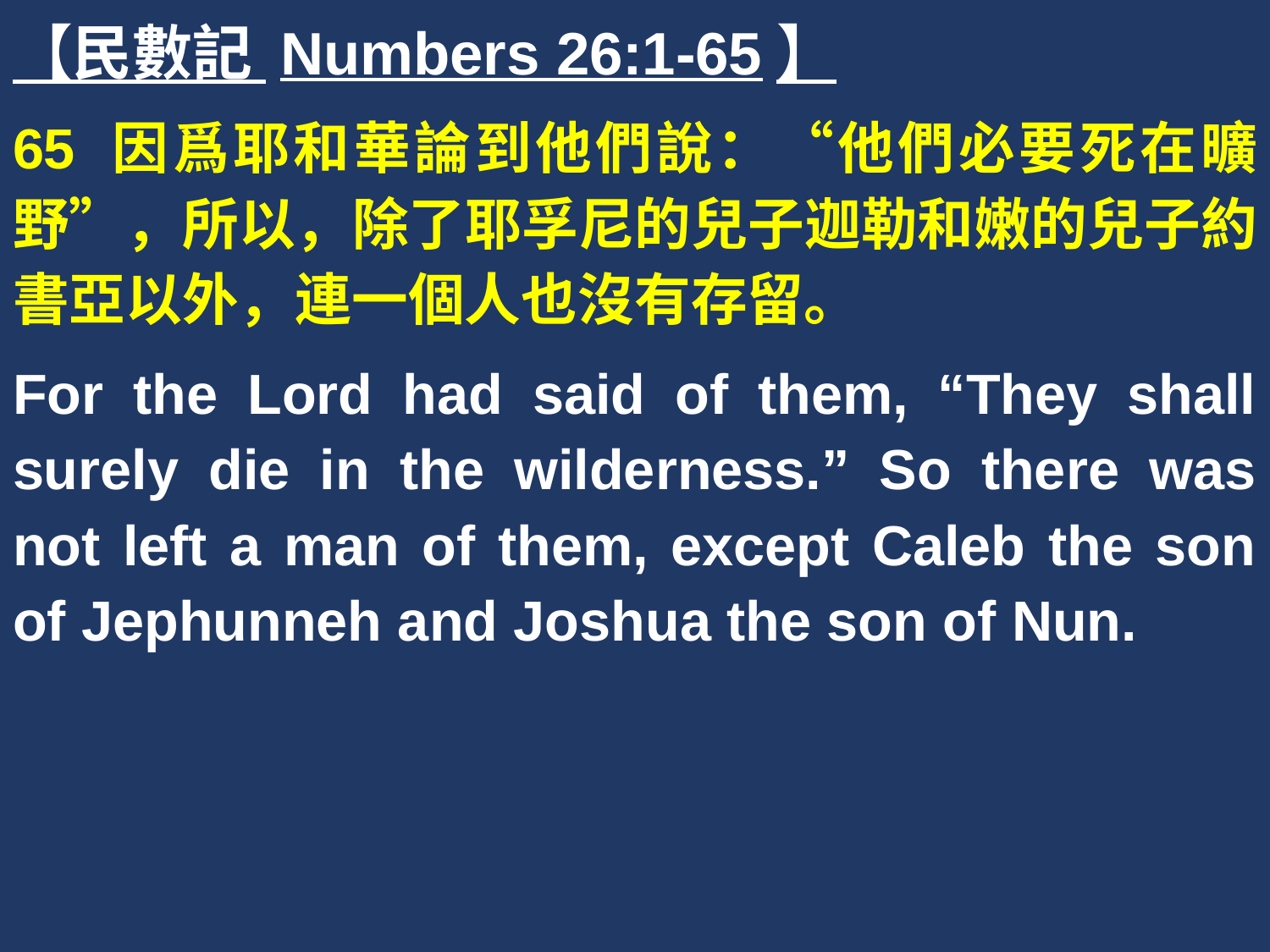

【民數記 Numbers 26:1-65】
65 因爲耶和華論到他們說：“他們必要死在曠野”，所以，除了耶孚尼的兒子迦勒和嫩的兒子約書亞以外，連一個人也沒有存留。
For the Lord had said of them, “They shall surely die in the wilderness.” So there was not left a man of them, except Caleb the son of Jephunneh and Joshua the son of Nun.